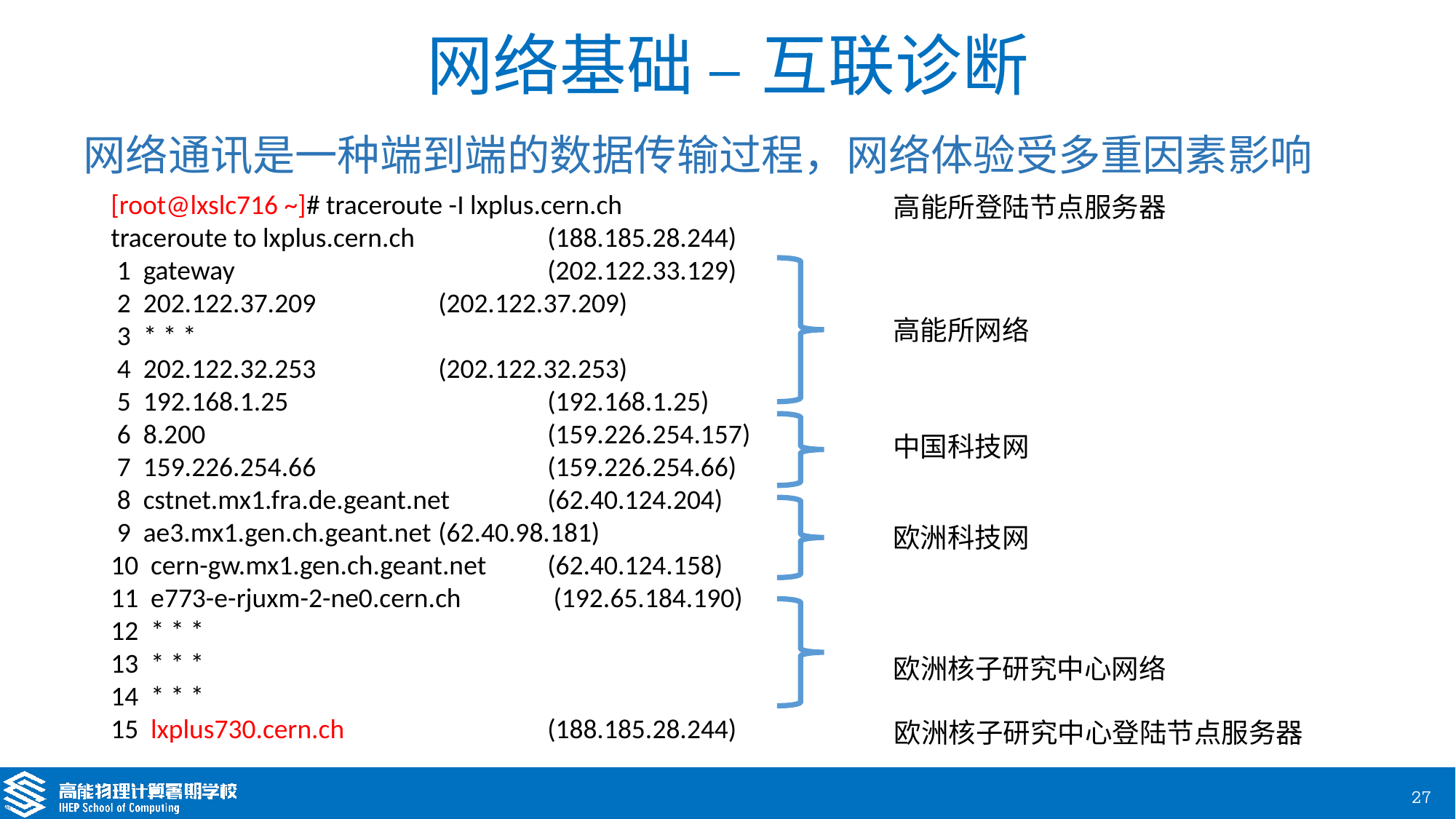

# 网络基础-互联诊断
网络通讯是一种端到端的数据传输过程，网络体验受多重因素影响
[root@lxslc716 ~]# traceroute -I lxplus.cern.ch
traceroute to lxplus.cern.ch 		(188.185.28.244)
 1  gateway 			(202.122.33.129)
 2  202.122.37.209 		(202.122.37.209)
 3  * * *
 4  202.122.32.253 		(202.122.32.253)
 5  192.168.1.25 			(192.168.1.25)
 6  8.200				(159.226.254.157)
 7  159.226.254.66			(159.226.254.66)
 8  cstnet.mx1.fra.de.geant.net 	(62.40.124.204)
 9  ae3.mx1.gen.ch.geant.net 	(62.40.98.181)
10  cern-gw.mx1.gen.ch.geant.net 	(62.40.124.158)
11  e773-e-rjuxm-2-ne0.cern.ch	 (192.65.184.190)
12  * * *
13  * * *
14  * * *
15  lxplus730.cern.ch 		(188.185.28.244)
高能所登陆节点服务器

高能所网络

中国科技网

欧洲科技网

欧洲核子研究中心网络
欧洲核子研究中心登陆节点服务器
27